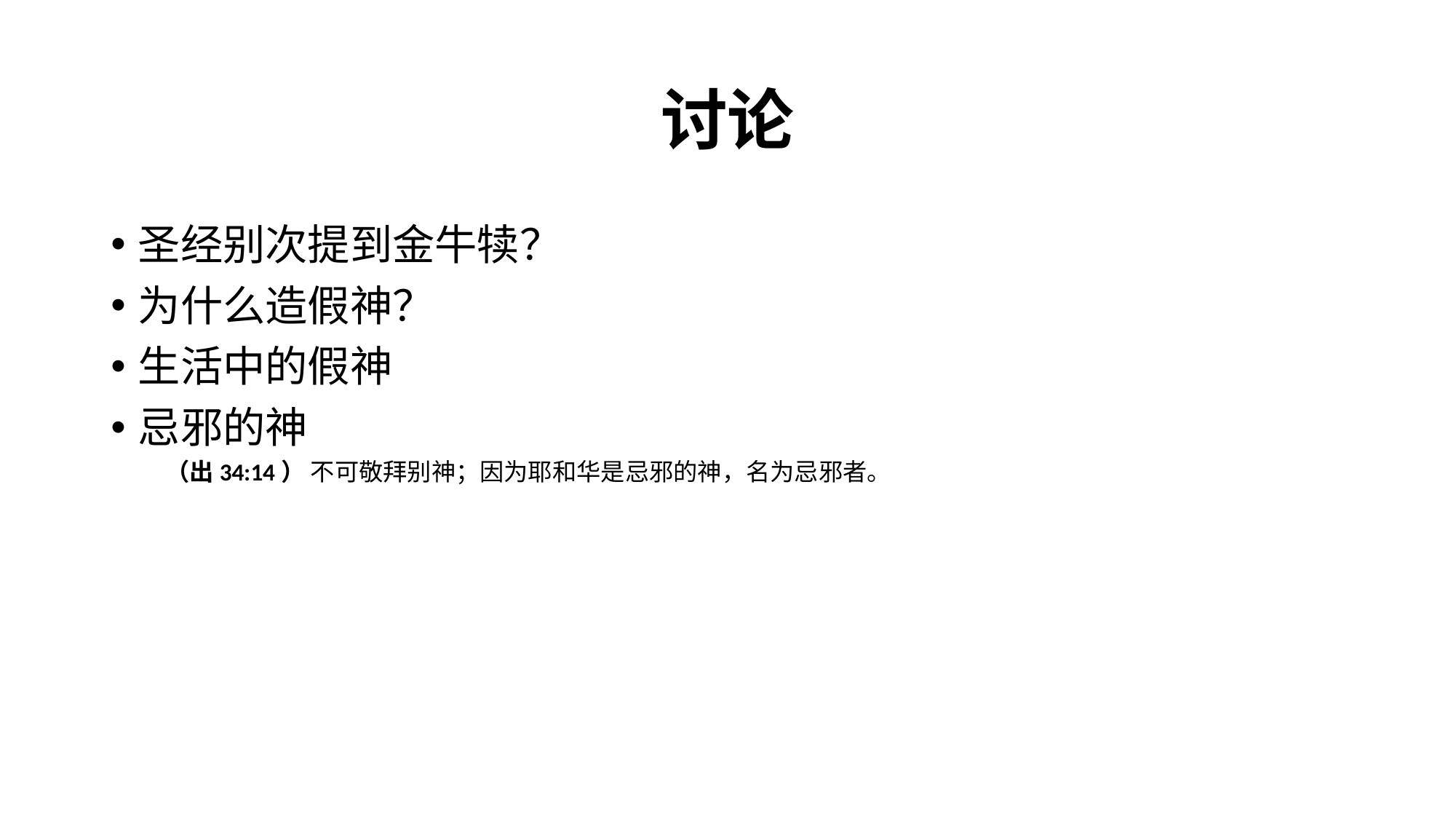

# 讨论
圣经别次提到金牛犊？
为什么造假神？
生活中的假神
忌邪的神
（出34:14） 不可敬拜别神；因为耶和华是忌邪的神，名为忌邪者。